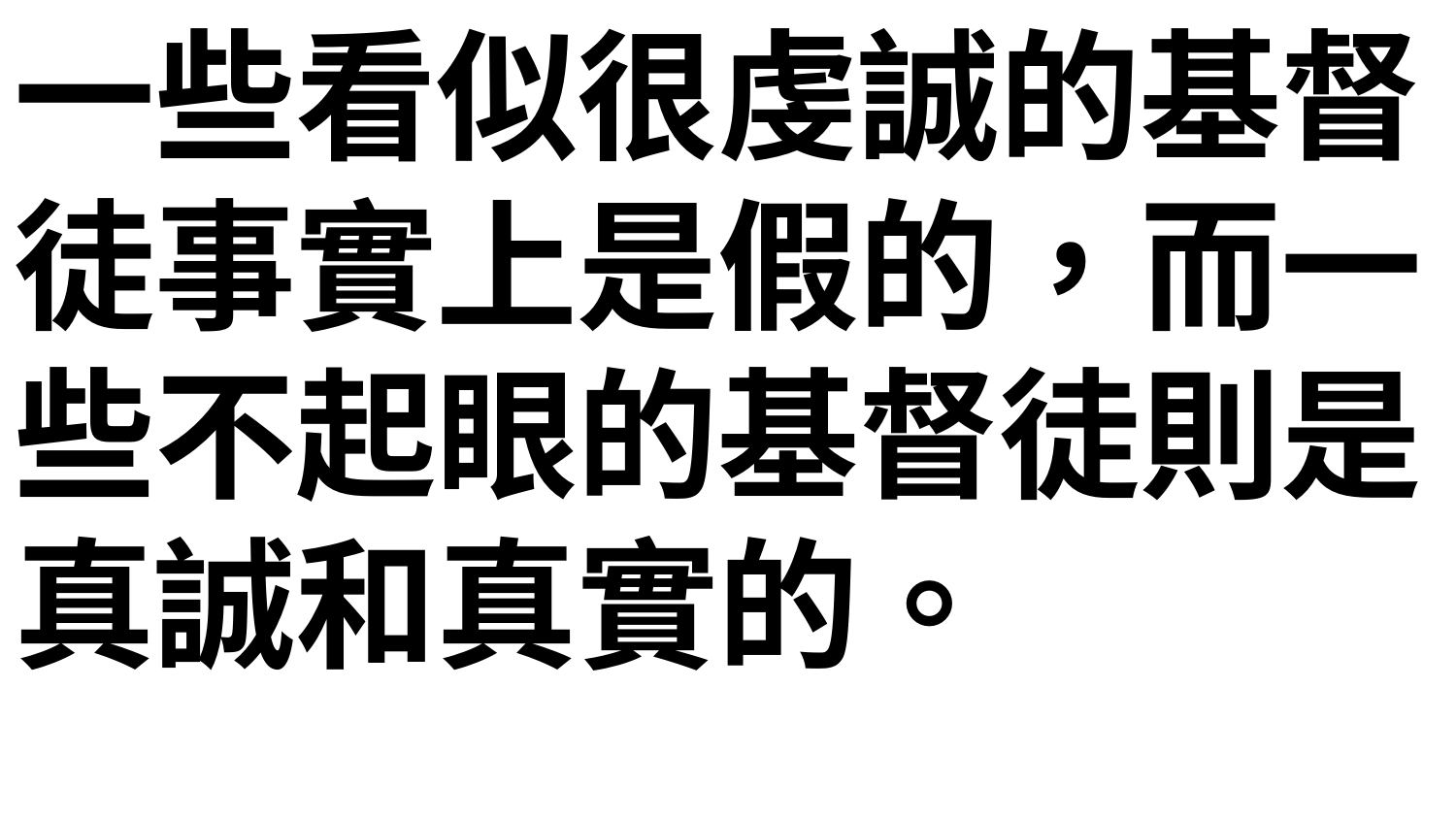

一些看似很虔誠的基督徒事實上是假的，而一些不起眼的基督徒則是真誠和真實的。